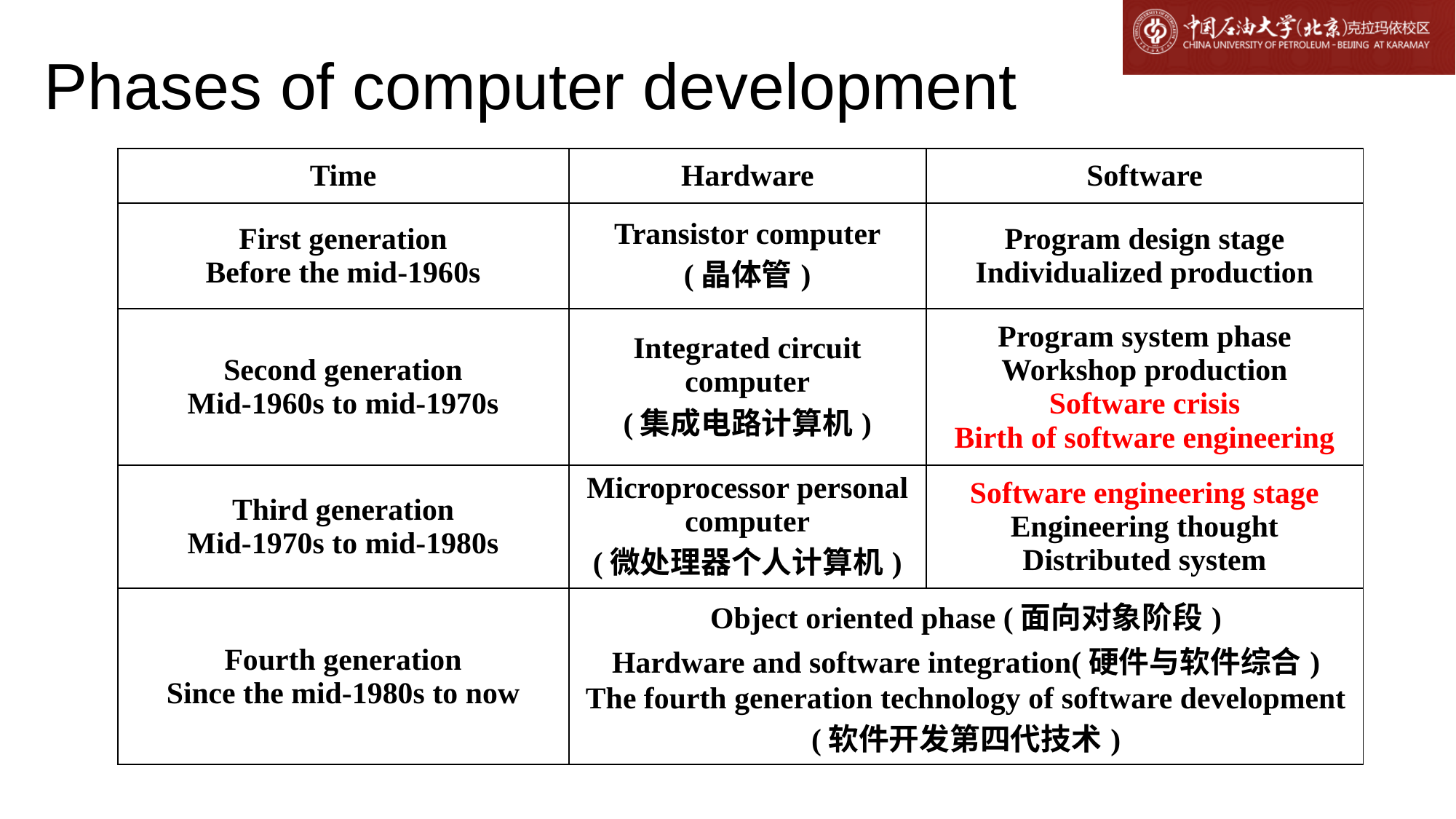

# Phases of computer development
| Time | Hardware | Software |
| --- | --- | --- |
| First generation Before the mid-1960s | Transistor computer (晶体管) | Program design stage Individualized production |
| Second generation Mid-1960s to mid-1970s | Integrated circuit computer (集成电路计算机) | Program system phase Workshop production Software crisis Birth of software engineering |
| Third generation Mid-1970s to mid-1980s | Microprocessor personal computer (微处理器个人计算机) | Software engineering stage Engineering thought Distributed system |
| Fourth generation Since the mid-1980s to now | Object oriented phase (面向对象阶段) Hardware and software integration(硬件与软件综合) The fourth generation technology of software development (软件开发第四代技术) |  |